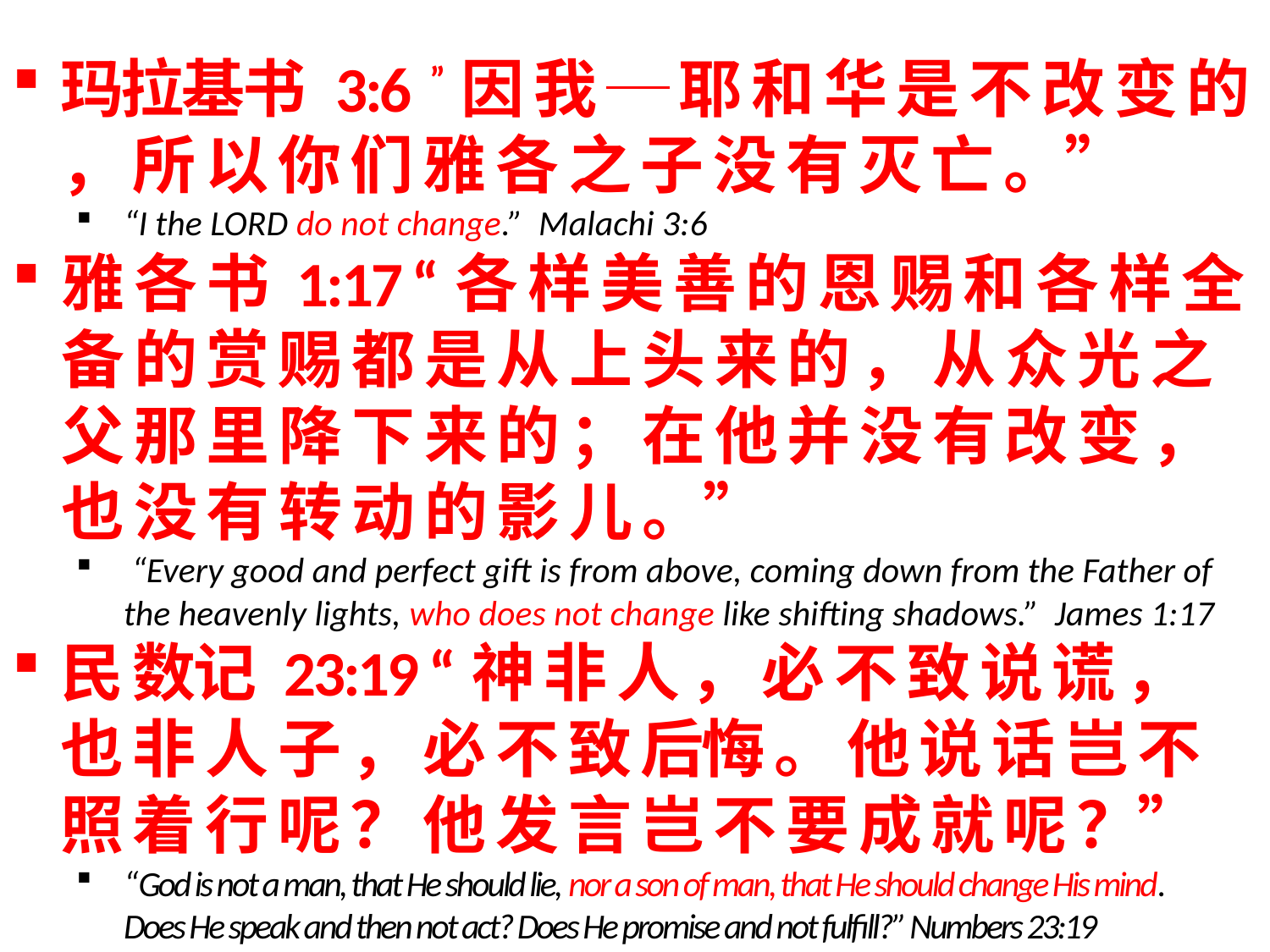

玛拉基书 3:6  ”因 我 ─ 耶 和 华 是 不 改 变 的 ， 所 以 你 们 雅 各 之 子 没 有 灭 亡 。”
“I the LORD do not change.”  Malachi 3:6
雅 各 书 1:17 “各 样 美 善 的 恩 赐 和 各 样 全 备 的 赏 赐 都 是 从 上 头 来 的 ， 从 众 光 之 父 那 里 降 下 来 的 ； 在 他 并 没 有 改 变 ， 也 没 有 转 动 的 影 儿 。”
 “Every good and perfect gift is from above, coming down from the Father of the heavenly lights, who does not change like shifting shadows.”  James 1:17
民 数记 23:19 “神 非 人 ， 必 不 致 说 谎 ，   也 非 人 子 ， 必 不 致 后悔 。 他 说 话 岂 不 照 着 行 呢 ？ 他 发 言 岂 不 要 成 就 呢 ？”
“God is not a man, that He should lie, nor a son of man, that He should change His mind.          Does He speak and then not act? Does He promise and not fulfill?” Numbers 23:19